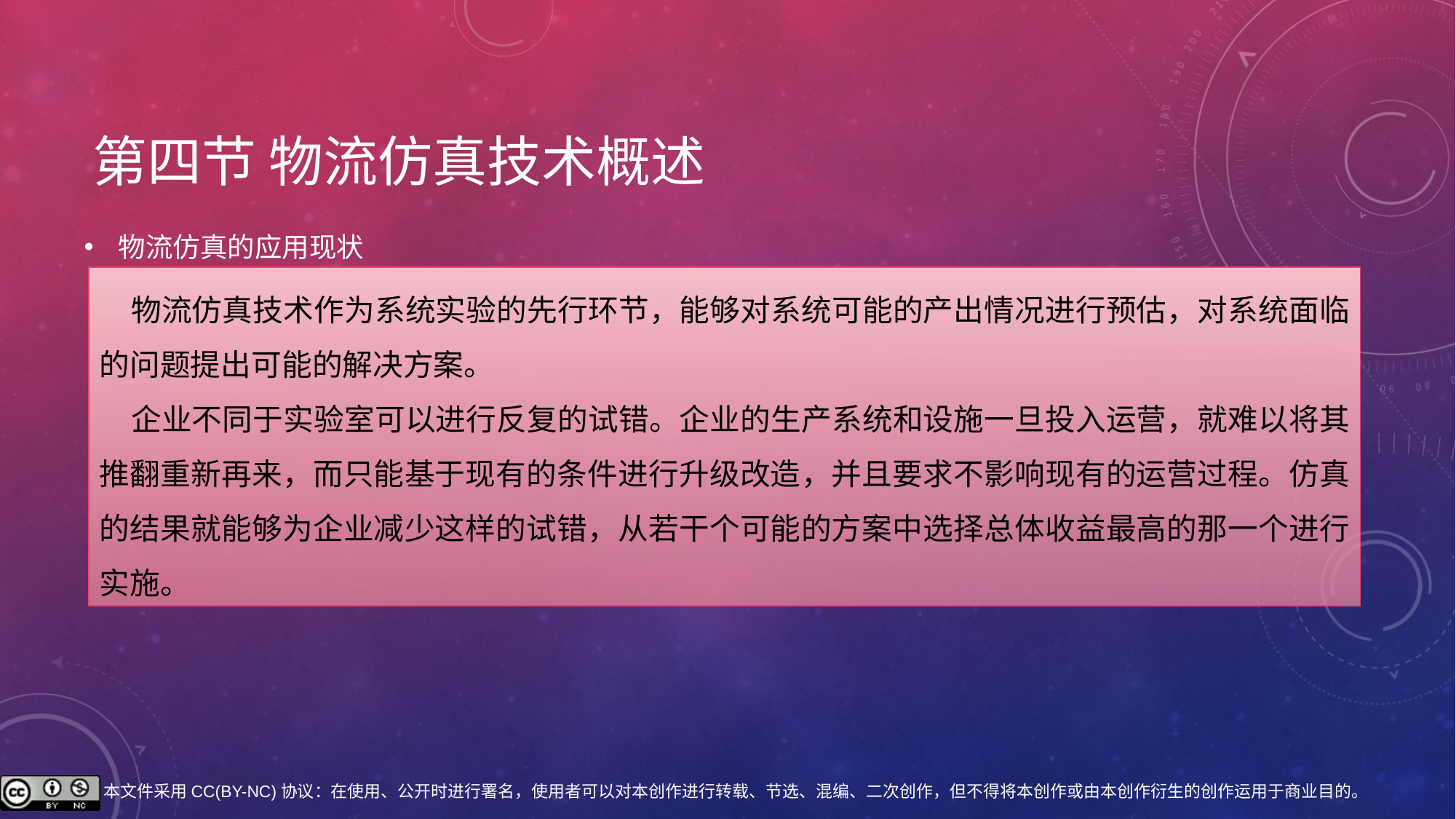

# 第四节 物流仿真技术概述
物流仿真的应用现状
物流仿真技术作为系统实验的先行环节，能够对系统可能的产出情况进行预估，对系统面临的问题提出可能的解决方案。
企业不同于实验室可以进行反复的试错。企业的生产系统和设施一旦投入运营，就难以将其推翻重新再来，而只能基于现有的条件进行升级改造，并且要求不影响现有的运营过程。仿真的结果就能够为企业减少这样的试错，从若干个可能的方案中选择总体收益最高的那一个进行实施。